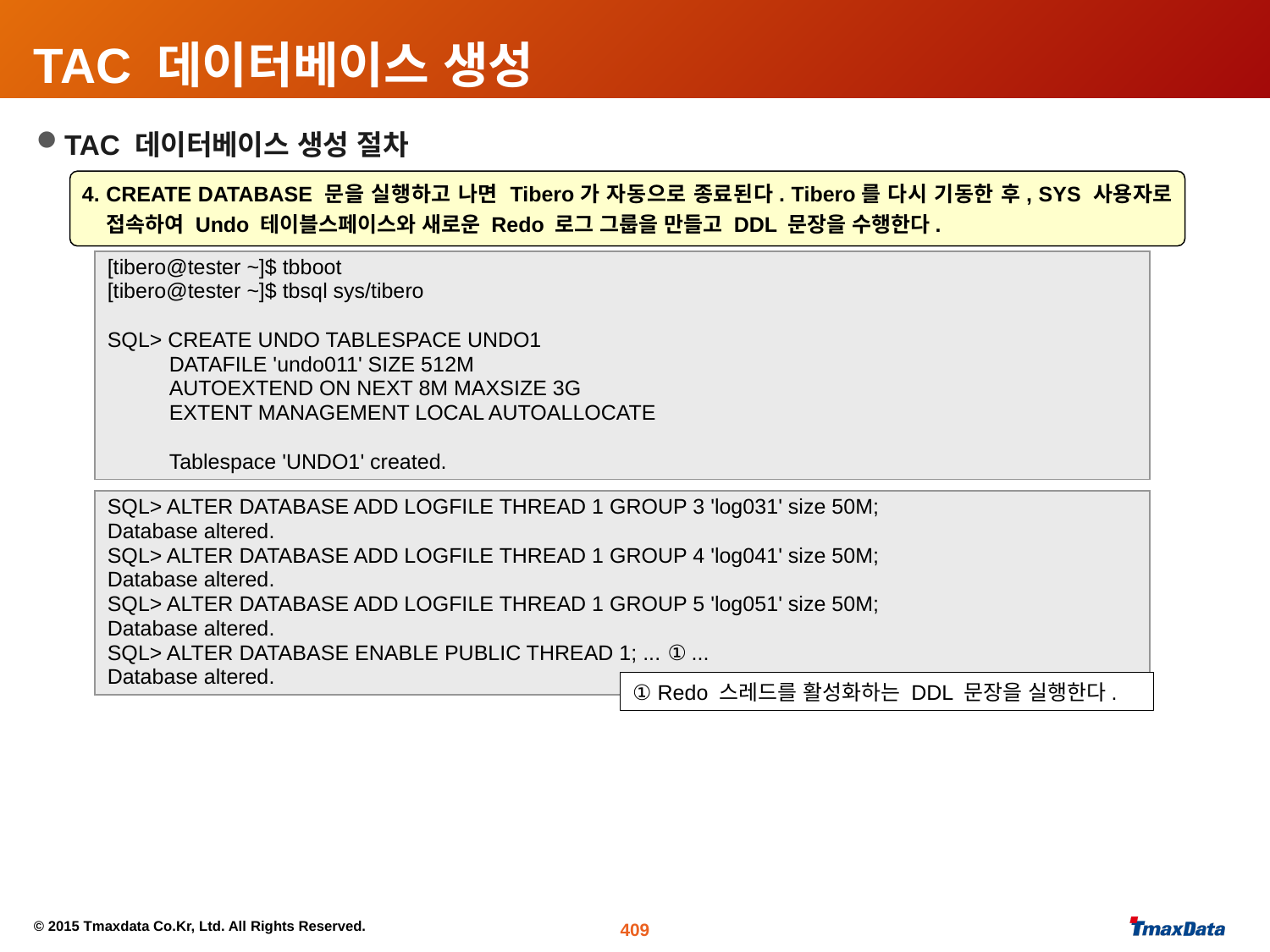

# TAC 데이터베이스 생성
TAC 데이터베이스 생성 절차

Redo 로그 그룹을 추가하기 위한 기존의 DDL 문장과 같지만 THREAD 번호를 지정했다는 것에 주의
해야 한다. 이 예제에서는 두 번째 인스턴스가 사용할 Undo 테이블스페이스 UNDO1과 Redo 스레드 1 을 위한 Redo 로그 그룹을 추가하고, 활성화시키는 과정을 보여주고 있다.
4. CREATE DATABASE 문을 실행하고 나면 Tibero가 자동으로 종료된다. Tibero를 다시 기동한 후, SYS 사용자로 접속하여 Undo 테이블스페이스와 새로운 Redo 로그 그룹을 만들고 DDL 문장을 수행한다.
[tibero@tester ~]$ tbboot
[tibero@tester ~]$ tbsql sys/tibero

SQL> CREATE UNDO TABLESPACE UNDO1
DATAFILE 'undo011' SIZE 512M
AUTOEXTEND ON NEXT 8M MAXSIZE 3G
EXTENT MANAGEMENT LOCAL AUTOALLOCATE

Tablespace 'UNDO1' created.
SQL> ALTER DATABASE ADD LOGFILE THREAD 1 GROUP 3 'log031' size 50M;
Database altered.
SQL> ALTER DATABASE ADD LOGFILE THREAD 1 GROUP 4 'log041' size 50M;
Database altered.
SQL> ALTER DATABASE ADD LOGFILE THREAD 1 GROUP 5 'log051' size 50M;
Database altered.
SQL> ALTER DATABASE ENABLE PUBLIC THREAD 1; ... ① ...
Database altered.
① Redo 스레드를 활성화하는 DDL 문장을 실행한다.